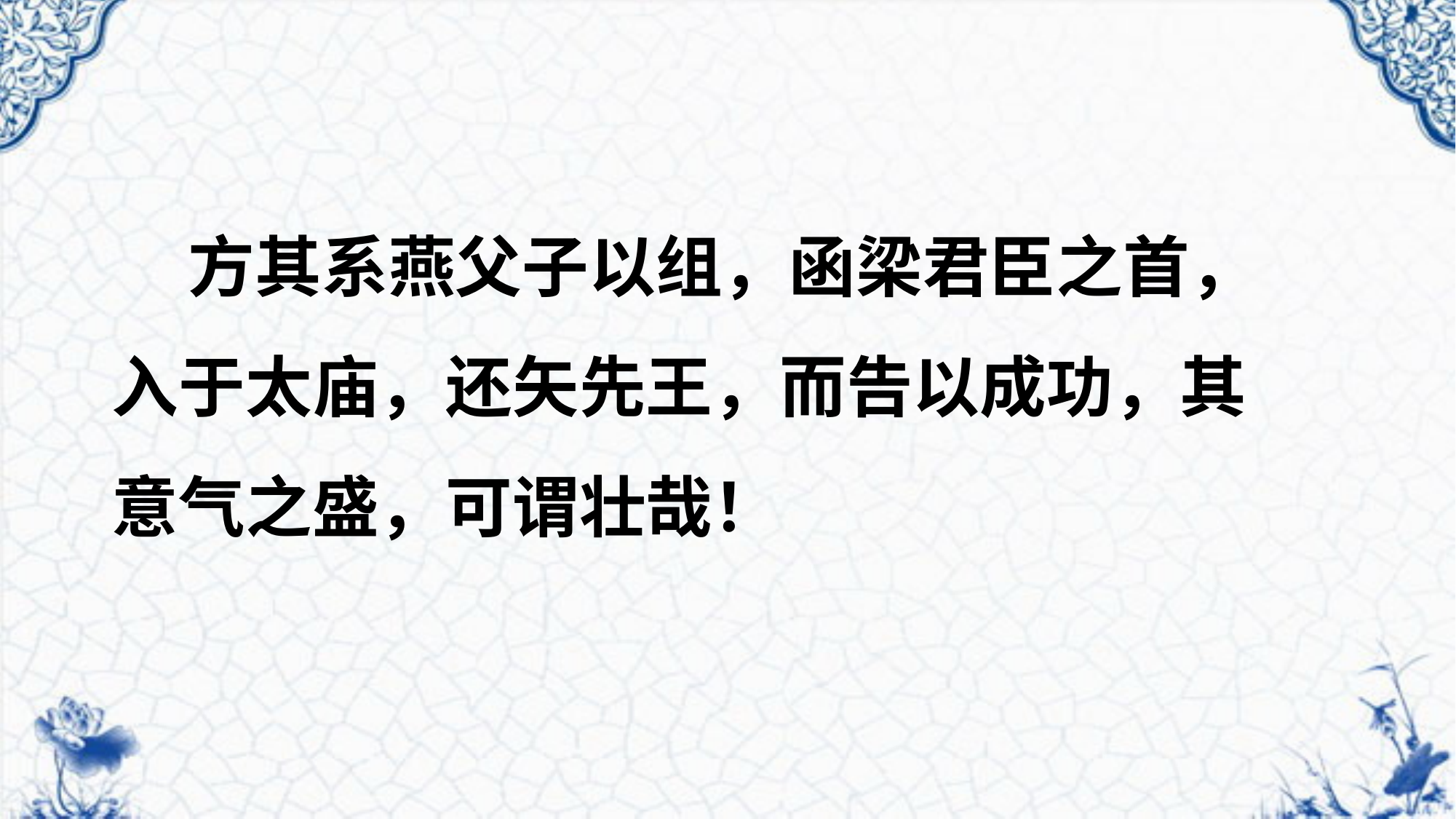

方其系燕父子以组，函梁君臣之首，入于太庙，还矢先王，而告以成功，其意气之盛，可谓壮哉！